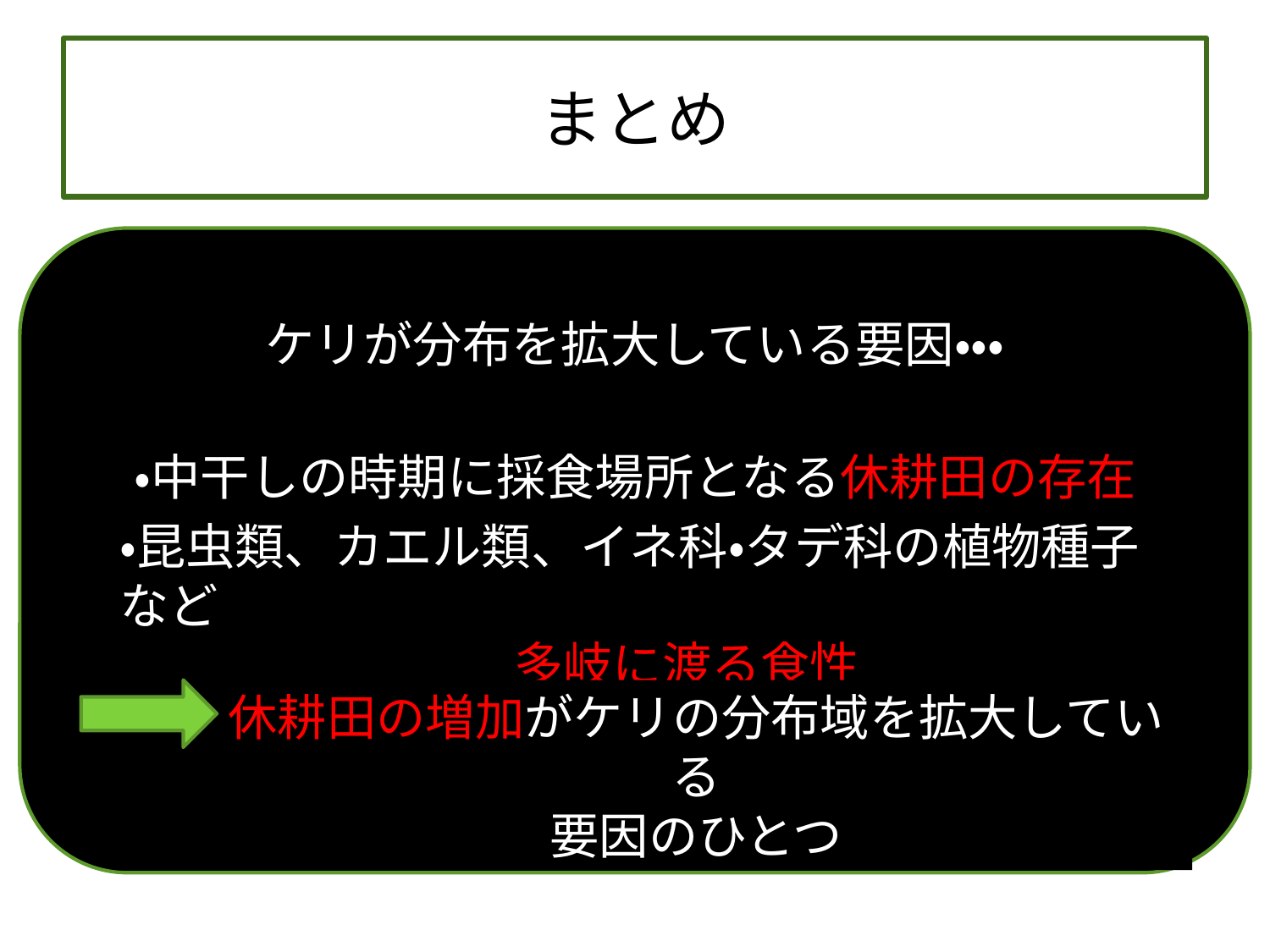

# まとめ

（分布の傾向）

水入れ前　　耕作地全体
水入れ時期　  水田が中心
中干し時期　  休耕田が中心
イネ収穫時期　　水田が中心
ケリが分布を拡大している要因・・・

　 中干しの時期に採食場所となる休耕田の存在
　昆虫類、カエル類、イネ科・タデ科の植物種子など多岐に渡る食性

休耕田の増加がケリの分布域を拡大している
要因のひとつ
季節的な変化
 ・中干しの時期に採食場所となる休耕田の存在
・昆虫類、カエル類、イネ科・タデ科の植物種子など
　　　　　　　　多岐に渡る食性

休耕田の増加がケリの分布域を拡大している
要因のひとつ